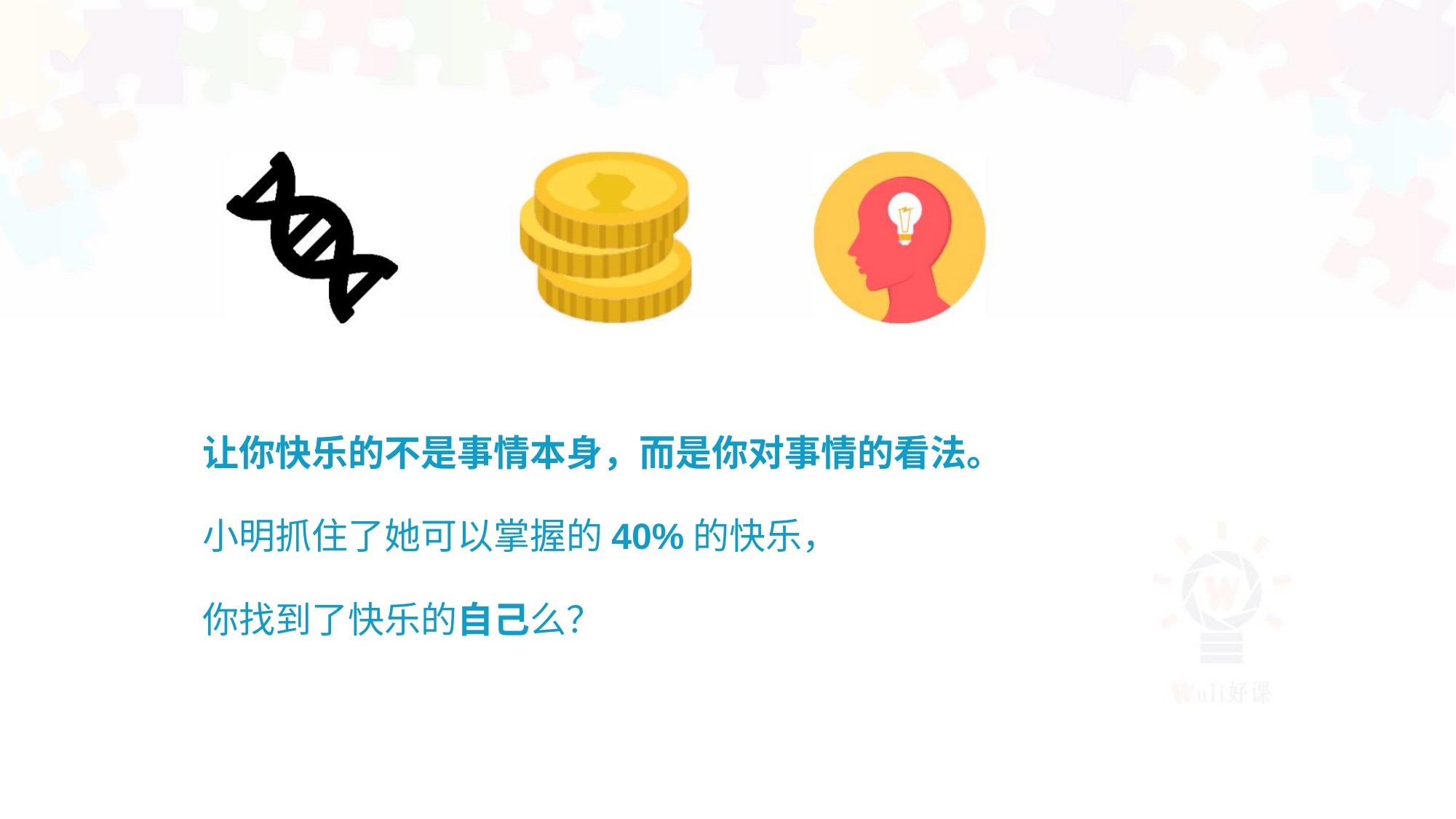

让你快乐的不是事情本身，而是你对事情的看法。
小明抓住了她可以掌握的40%的快乐，
你找到了快乐的自己么？